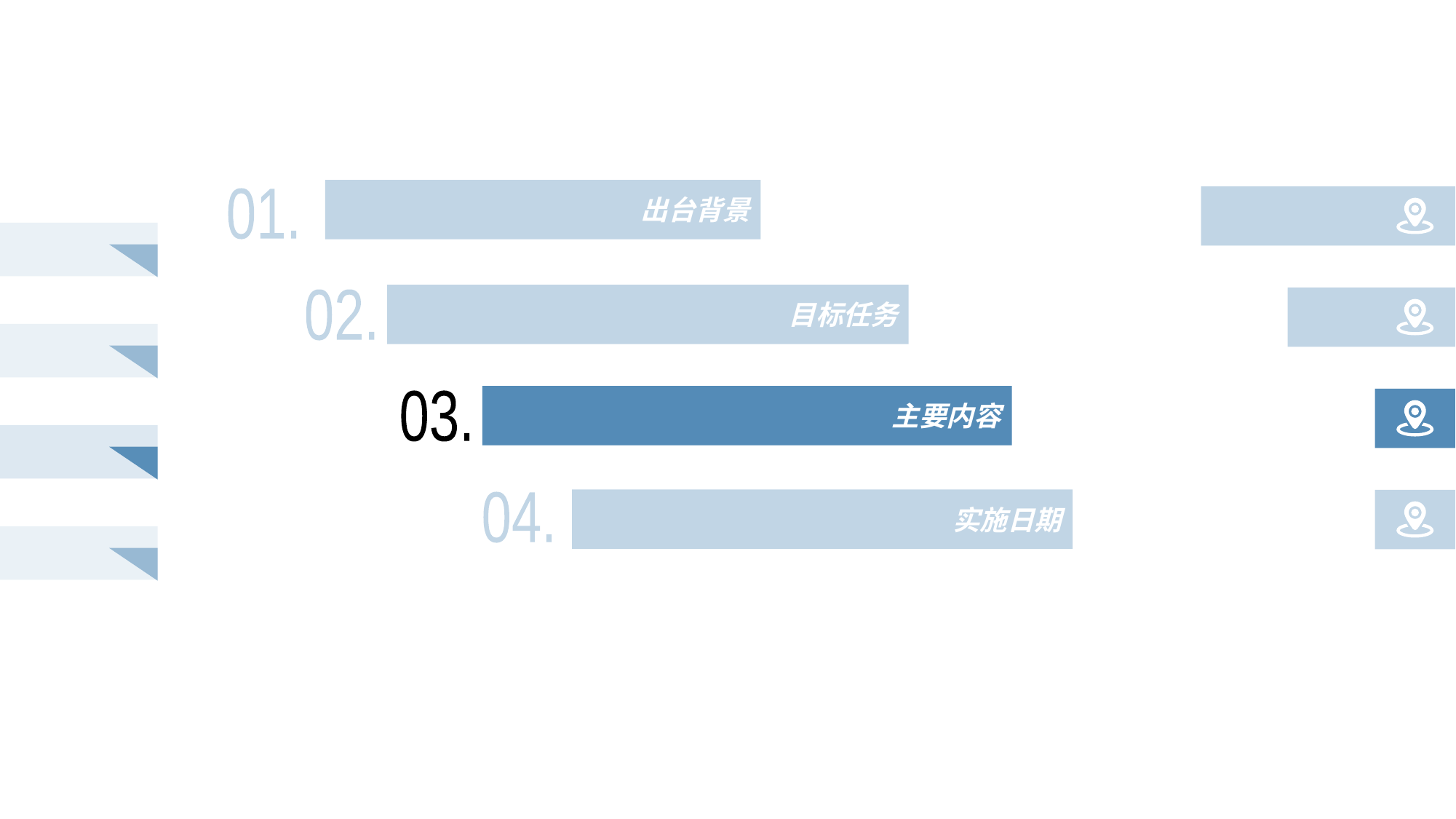

出台背景

01.

目标任务

02.

主要内容

03.

实施日期

04.